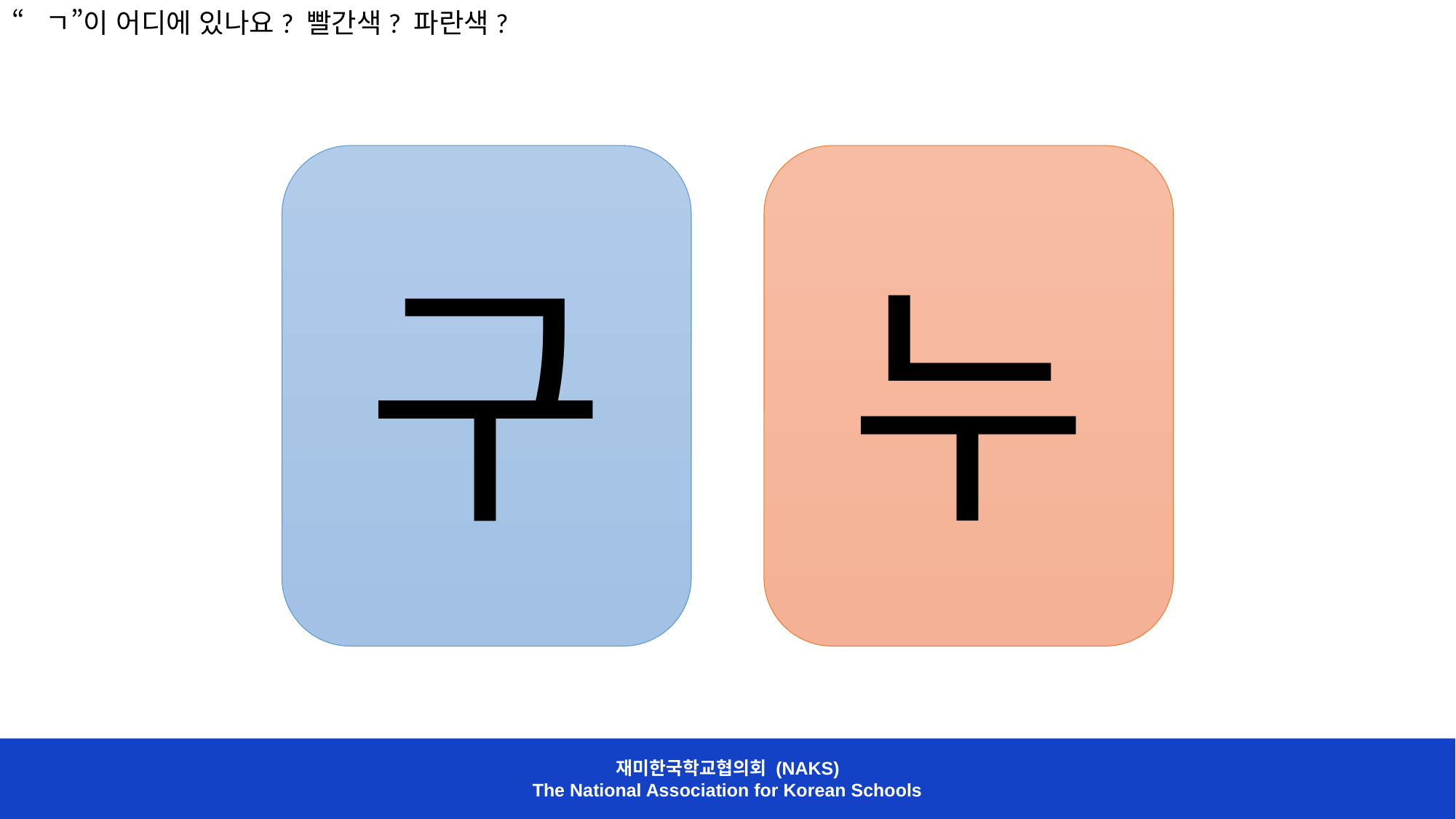

“ㄱ”이 어디에 있나요? 빨간색? 파란색?
구
누
재미한국학교협의회 (NAKS)
The National Association for Korean Schools